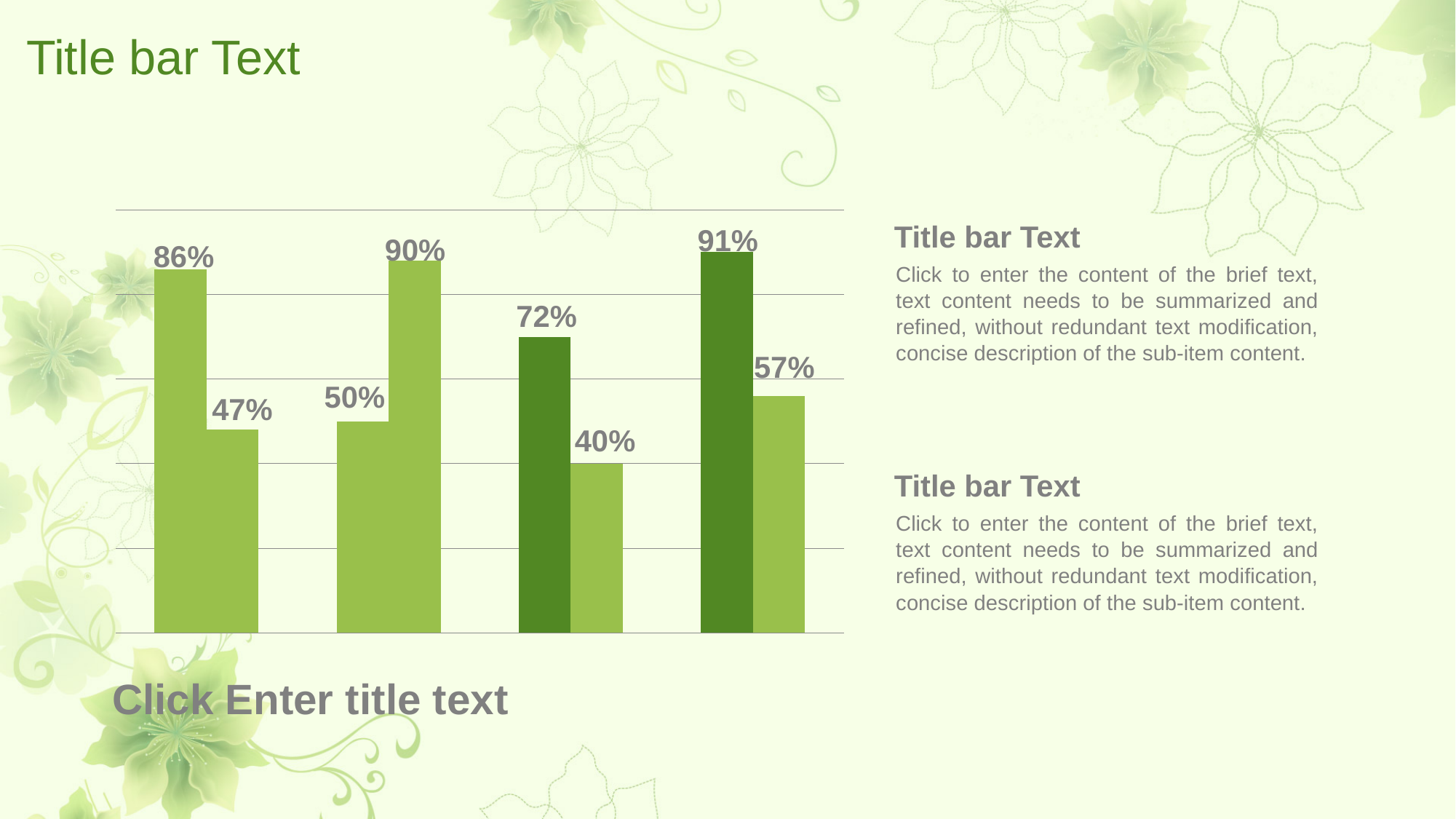

# Title bar Text

### Chart

| Category | 系列 1 | 系列 2 |
|---|---|---|
| SEASON 1 | 4.3 | 2.4 |
| SEASON 2 | 2.5 | 4.4 |
| SEASON 3 | 3.5 | 2.0 |
| SEASON 4 | 4.5 | 2.8 |
Title bar Text
91%
90%
86%
Click to enter the content of the brief text, text content needs to be summarized and refined, without redundant text modification, concise description of the sub-item content.
72%
57%
50%
47%
40%
Title bar Text
Click to enter the content of the brief text, text content needs to be summarized and refined, without redundant text modification, concise description of the sub-item content.
Click Enter title text